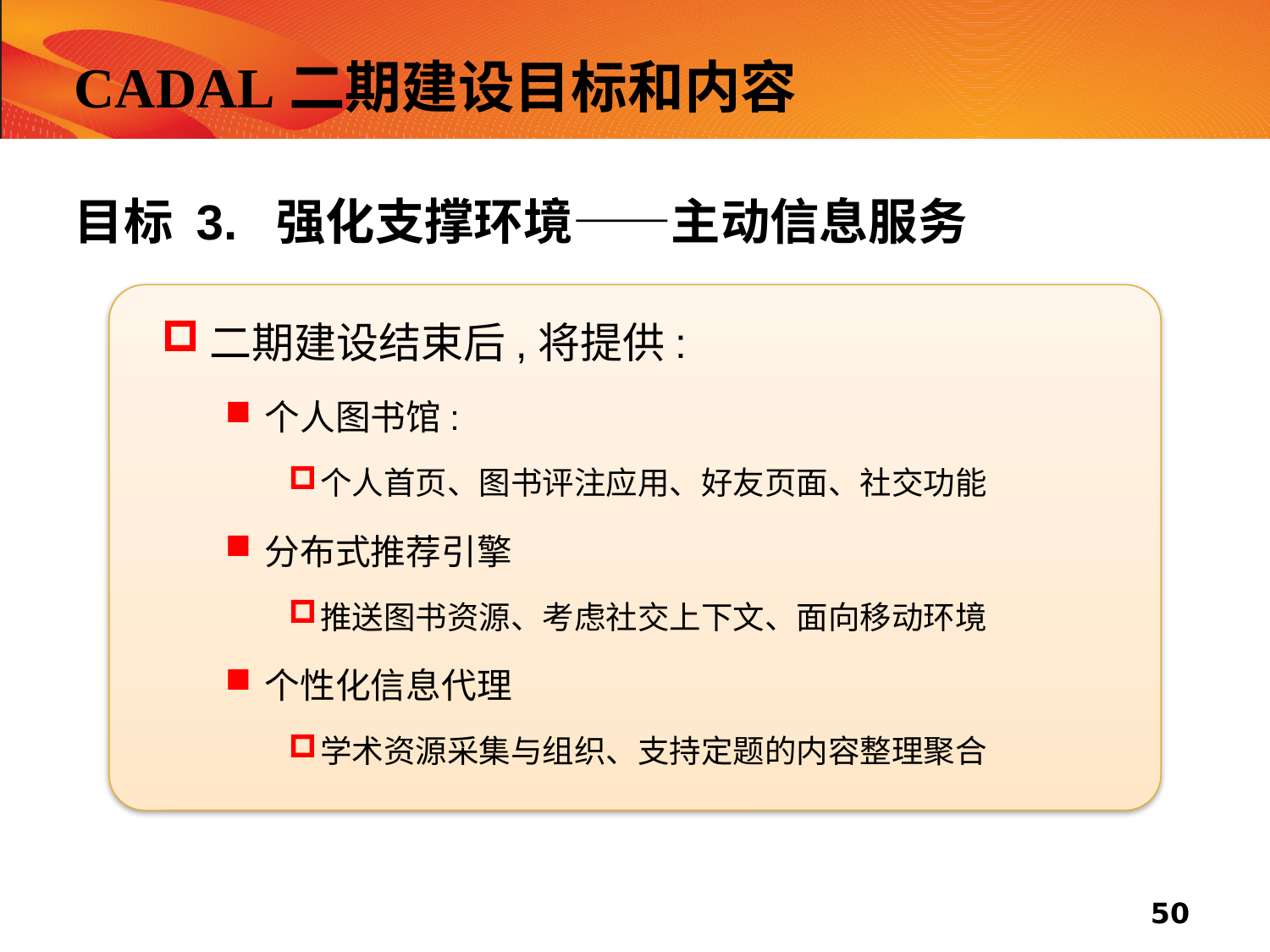

# CADAL二期建设目标和内容
目标 3.  强化支撑环境——主动信息服务

二期建设结束后,将提供:
个人图书馆:
个人首页、图书评注应用、好友页面、社交功能
分布式推荐引擎
推送图书资源、考虑社交上下文、面向移动环境
个性化信息代理
学术资源采集与组织、支持定题的内容整理聚合